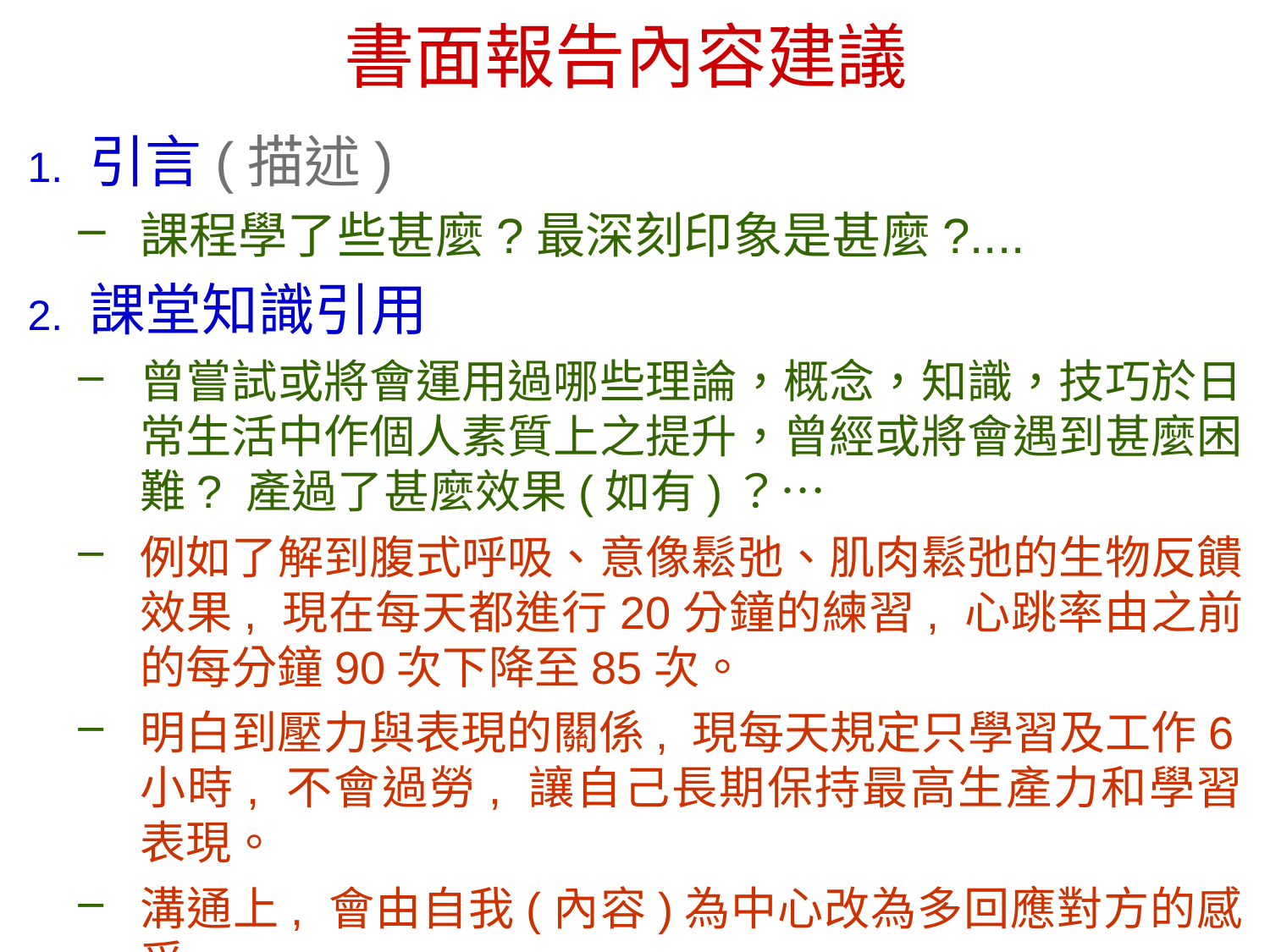

# 書面報告內容建議
引言(描述)
課程學了些甚麼?最深刻印象是甚麼?....
課堂知識引用
曾嘗試或將會運用過哪些理論，概念，知識，技巧於日常生活中作個人素質上之提升，曾經或將會遇到甚麼困難? 產過了甚麼效果(如有)？…
例如了解到腹式呼吸、意像鬆弛、肌肉鬆弛的生物反饋效果, 現在每天都進行20分鐘的練習, 心跳率由之前的每分鐘90次下降至85次。
明白到壓力與表現的關係, 現每天規定只學習及工作6小時, 不會過勞, 讓自己長期保持最高生產力和學習表現。
溝通上, 會由自我(內容)為中心改為多回應對方的感受。